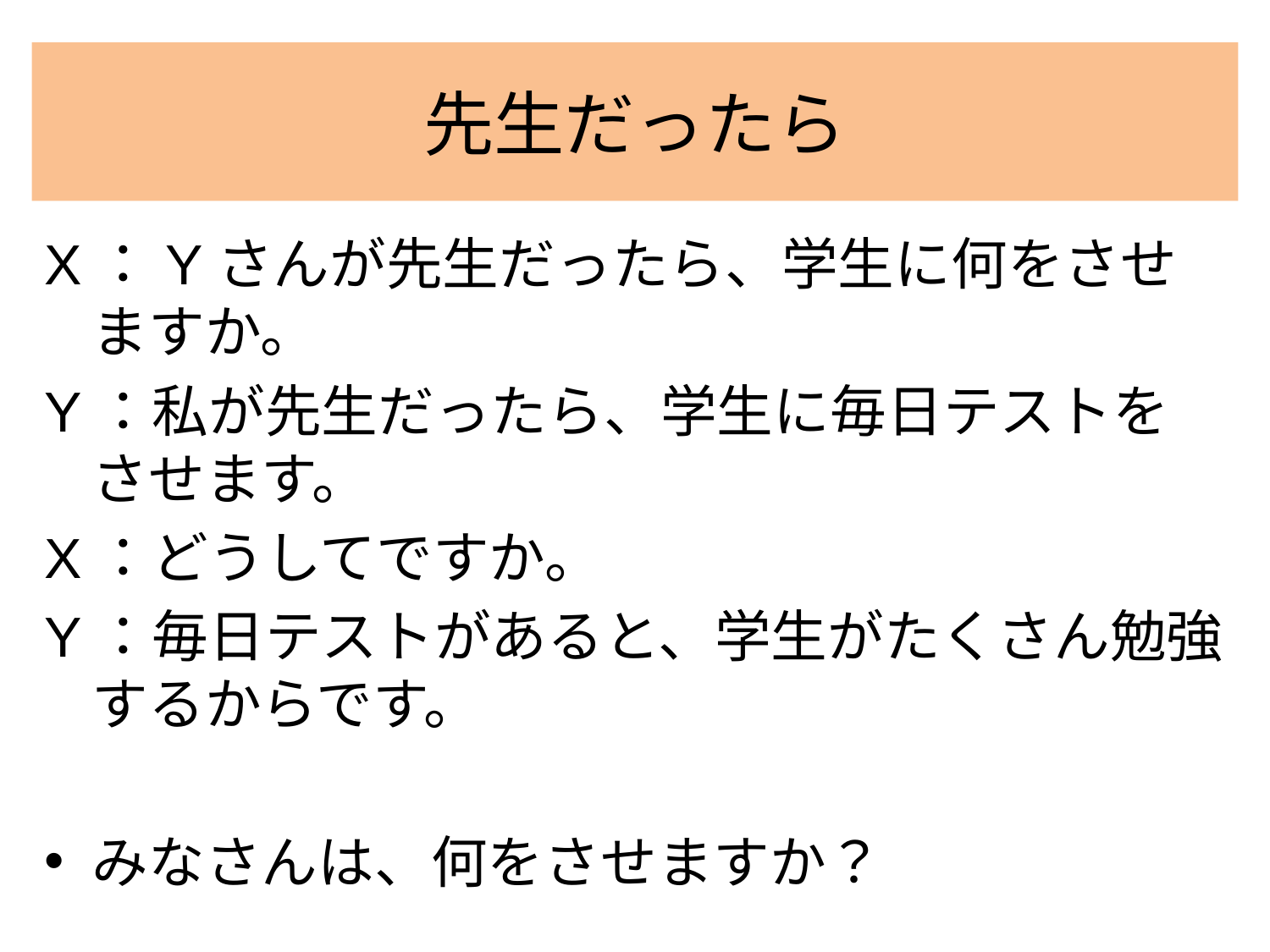

# 先生だったら
X：Yさんが先生だったら、学生に何をさせますか。
Y：私が先生だったら、学生に毎日テストをさせます。
X：どうしてですか。
Y：毎日テストがあると、学生がたくさん勉強するからです。

みなさんは、何をさせますか？